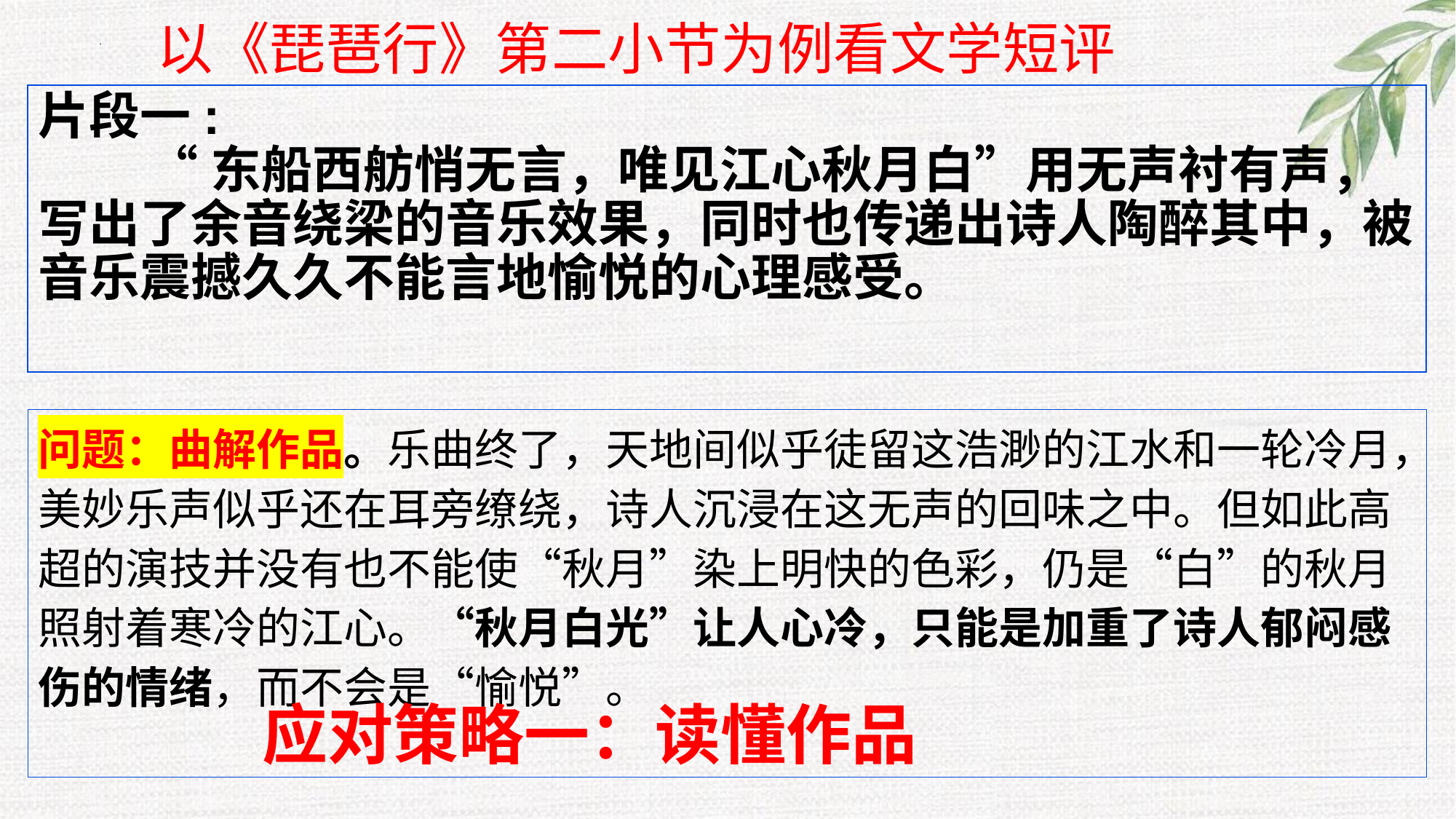

以《琵琶行》第二小节为例看文学短评
片段一:
	“东船西舫悄无言，唯见江心秋月白”用无声衬有声，写出了余音绕梁的音乐效果，同时也传递出诗人陶醉其中，被音乐震撼久久不能言地愉悦的心理感受。

问题：曲解作品。乐曲终了，天地间似乎徒留这浩渺的江水和一轮冷月，美妙乐声似乎还在耳旁缭绕，诗人沉浸在这无声的回味之中。但如此高超的演技并没有也不能使“秋月”染上明快的色彩，仍是“白”的秋月照射着寒冷的江心。“秋月白光”让人心冷，只能是加重了诗人郁闷感伤的情绪，而不会是“愉悦”。
              应对策略一：读懂作品